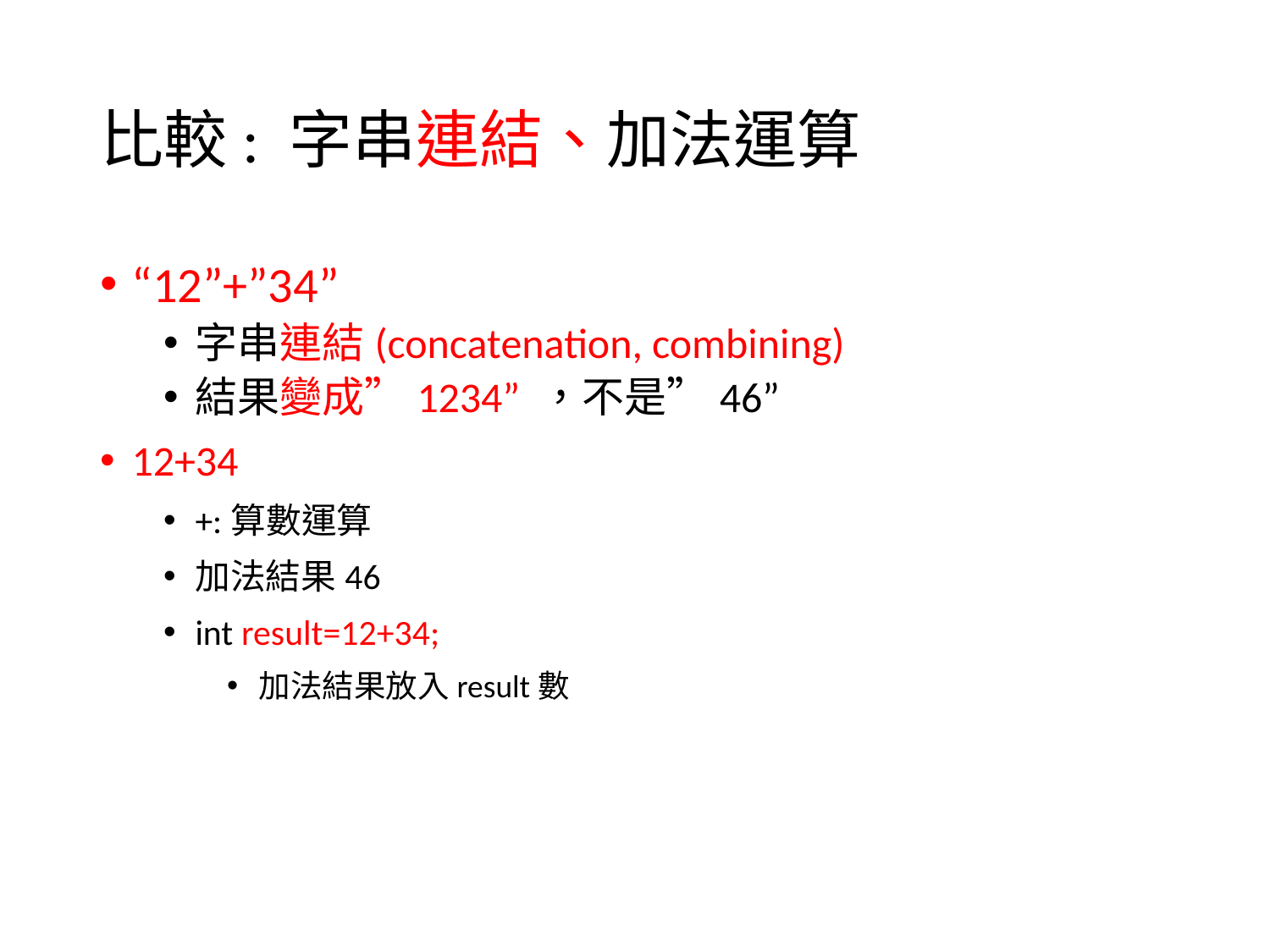

# 比較: 字串連結、加法運算
“12”+”34”
字串連結(concatenation, combining)
結果變成”1234” ，不是”46”
12+34
+:算數運算
加法結果46
int result=12+34;
加法結果放入result數